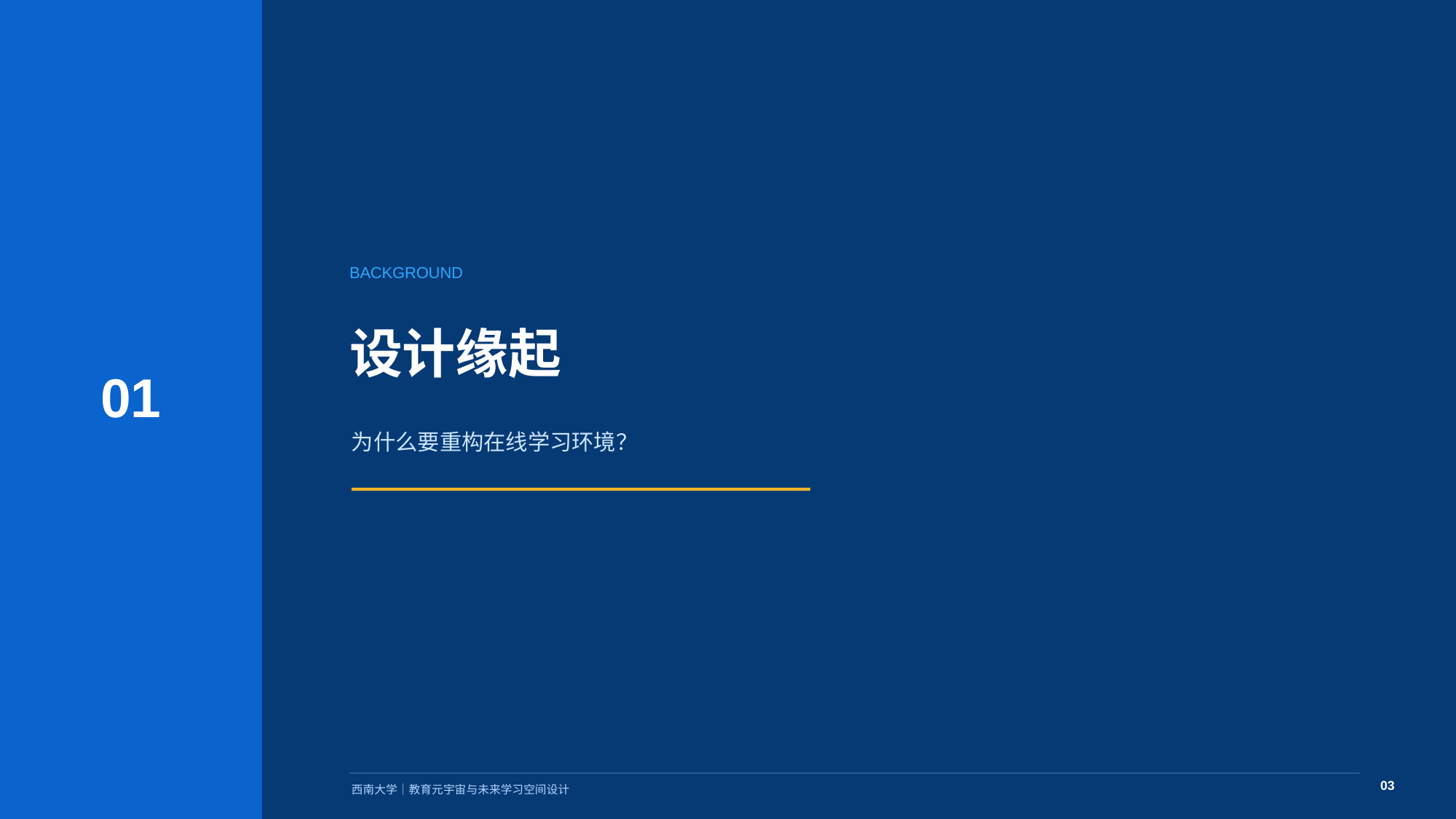

BACKGROUND
设计缘起
01
为什么要重构在线学习环境？

03
西南大学｜教育元宇宙与未来学习空间设计